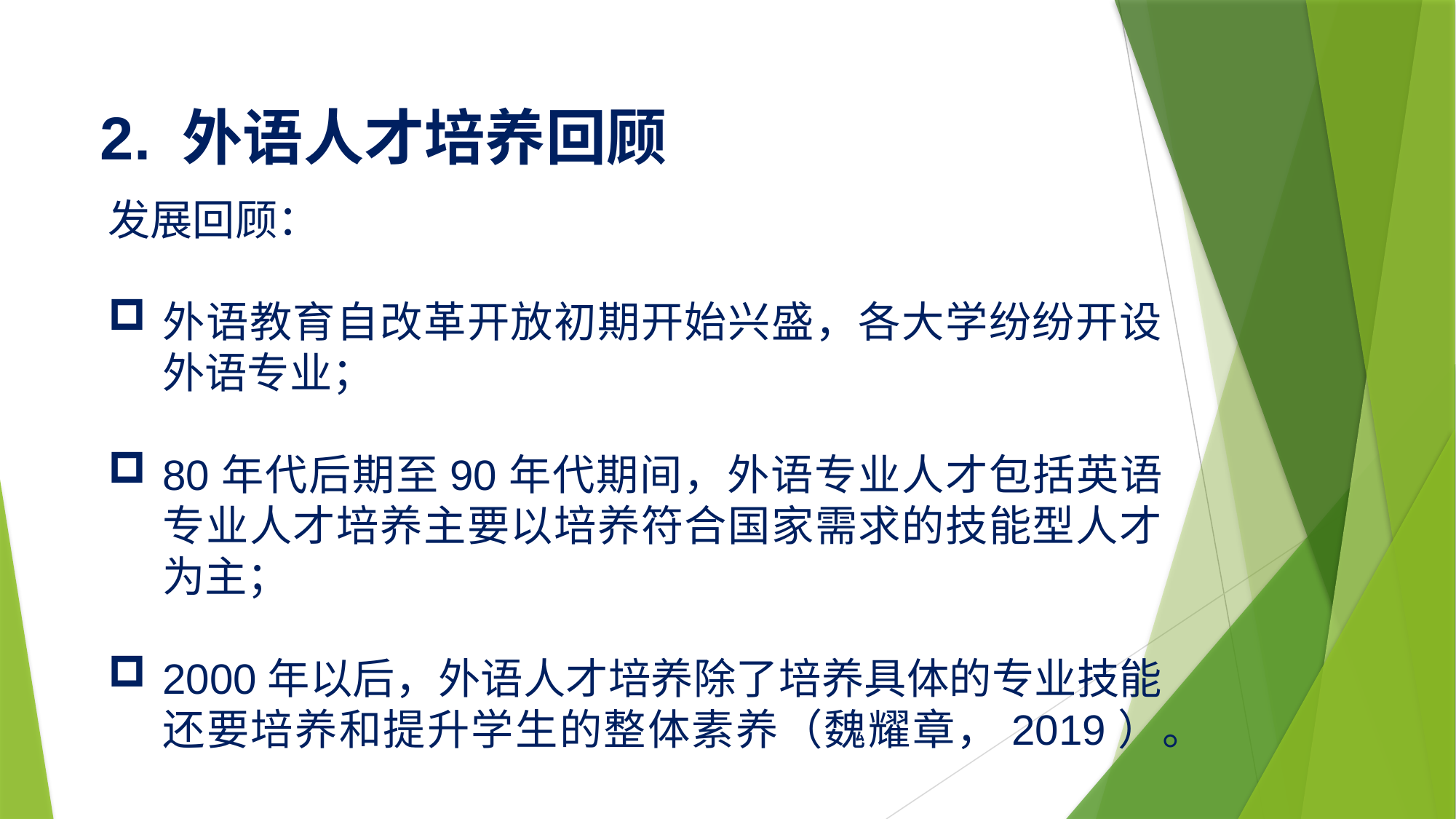

2. 外语人才培养回顾
发展回顾：

外语教育自改革开放初期开始兴盛，各大学纷纷开设外语专业；

80年代后期至90年代期间，外语专业人才包括英语专业人才培养主要以培养符合国家需求的技能型人才为主；

2000年以后，外语人才培养除了培养具体的专业技能还要培养和提升学生的整体素养（魏耀章，2019）。